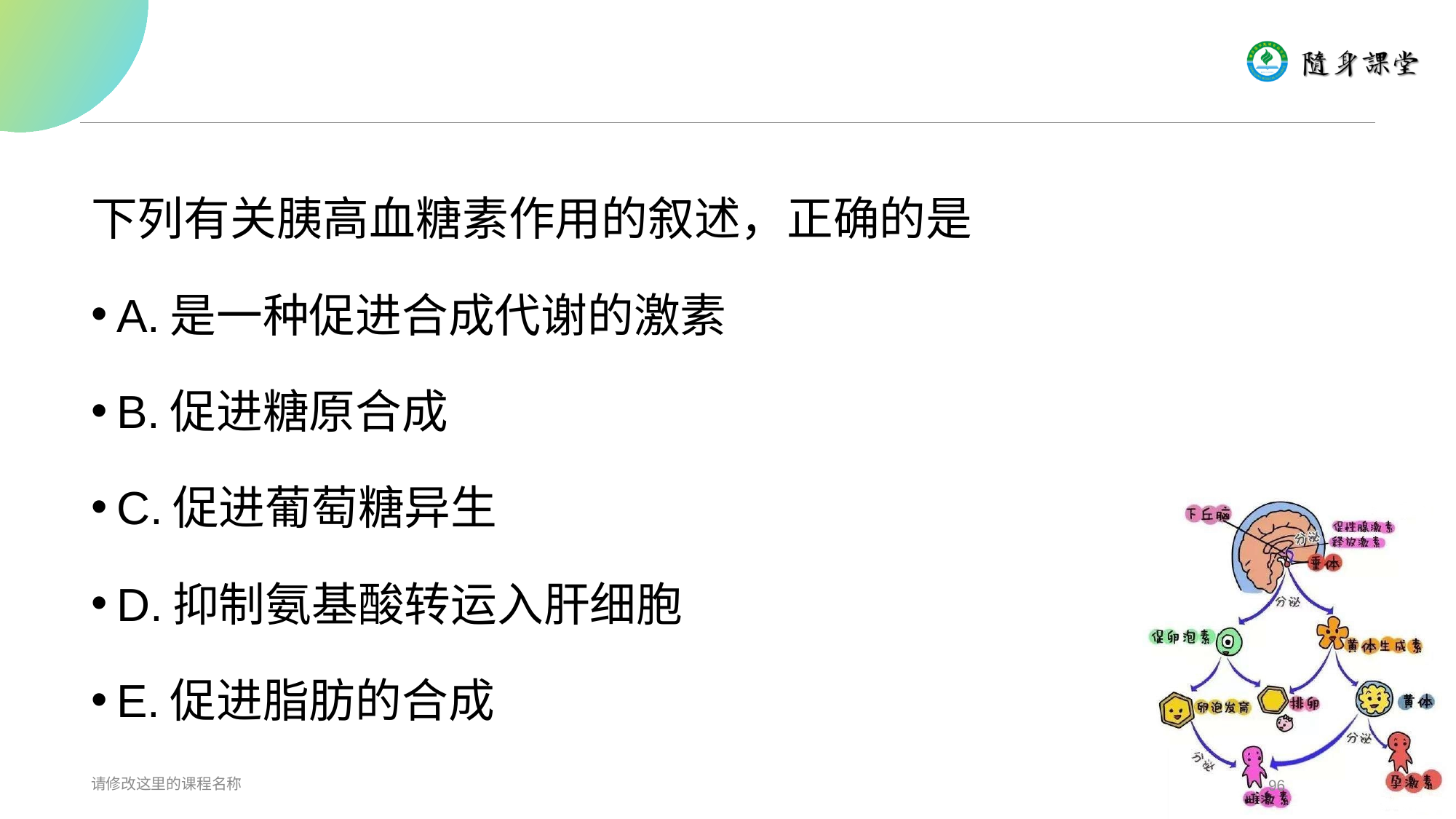

#
下列有关胰高血糖素作用的叙述，正确的是
A.是一种促进合成代谢的激素
B.促进糖原合成
C.促进葡萄糖异生
D.抑制氨基酸转运入肝细胞
E.促进脂肪的合成
请修改这里的课程名称
96